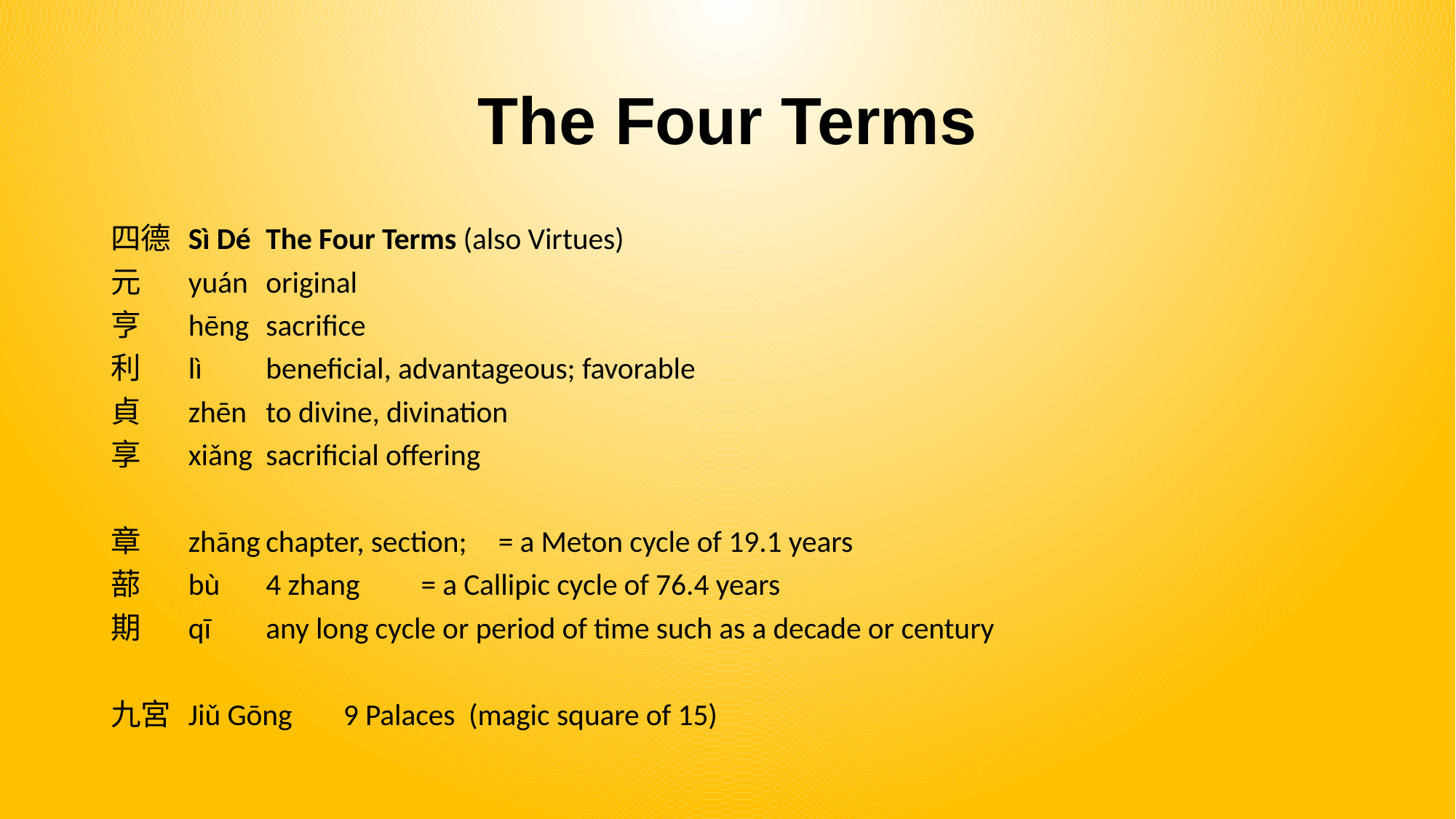

# The Four Terms
四德		Sì Dé		The Four Terms (also Virtues)
元		yuán 		original
亨		hēng 		sacrifice
利		lì 		beneficial, advantageous; favorable
貞		zhēn 		to divine, divination
享		xiǎng		sacrificial offering

章		zhāng 		chapter, section;	= a Meton cycle of 19.1 years
蔀		bù		4 zhang		= a Callipic cycle of 76.4 years
期		qī 		any long cycle or period of time such as a decade or century

九宮		Jiǔ Gōng		9 Palaces  (magic square of 15)